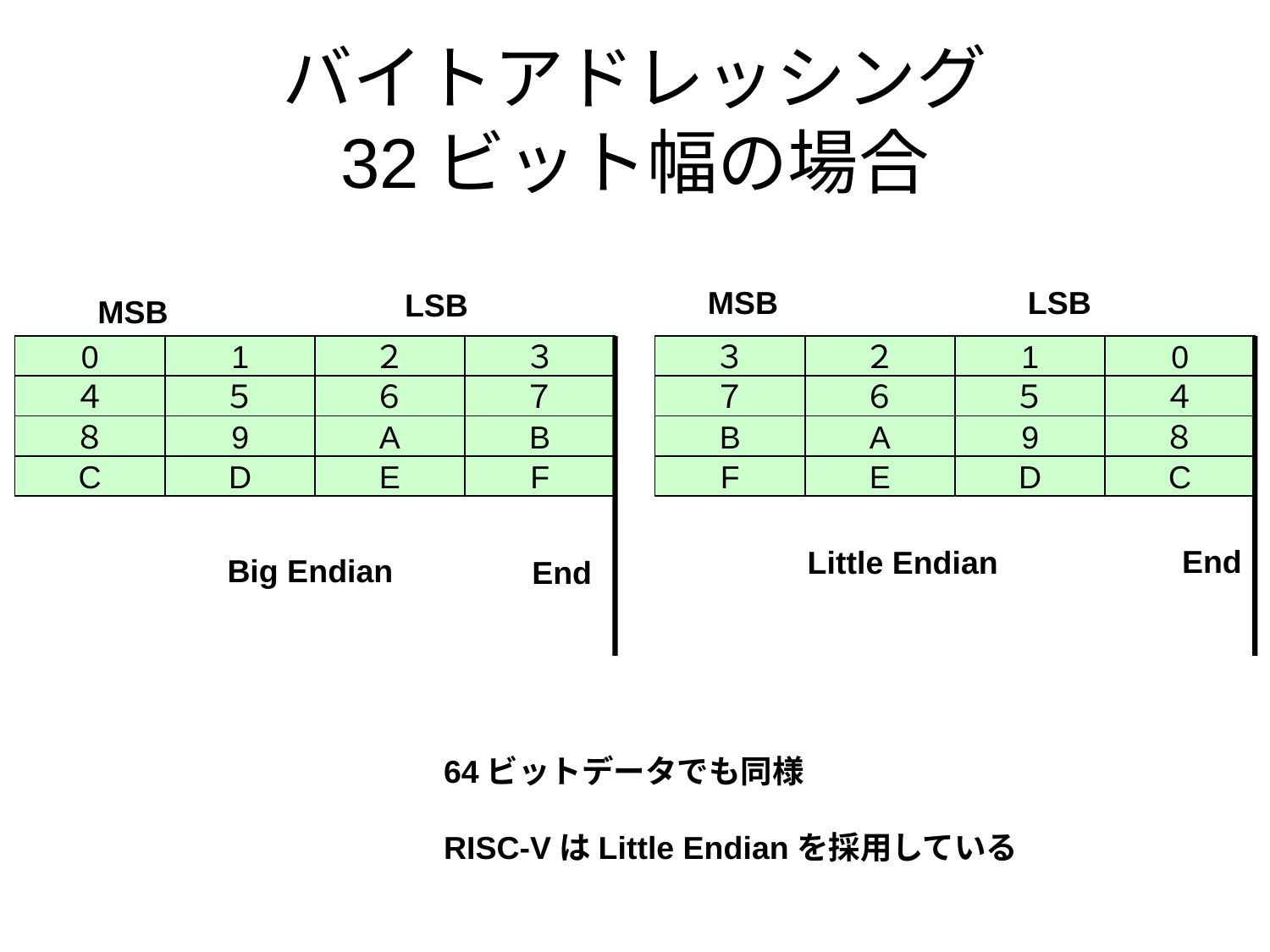

# バイトアドレッシング 32ビット幅の場合
MSB
LSB
LSB
MSB
0
1
２
３

３
２
1
0

４
５
６
７
７
６
５
４
８
9
A
B
B
A
9
８
C
D
F
E
D
C
E
F
End
Little Endian
Big Endian
End
64ビットデータでも同様

RISC-VはLittle Endianを採用している